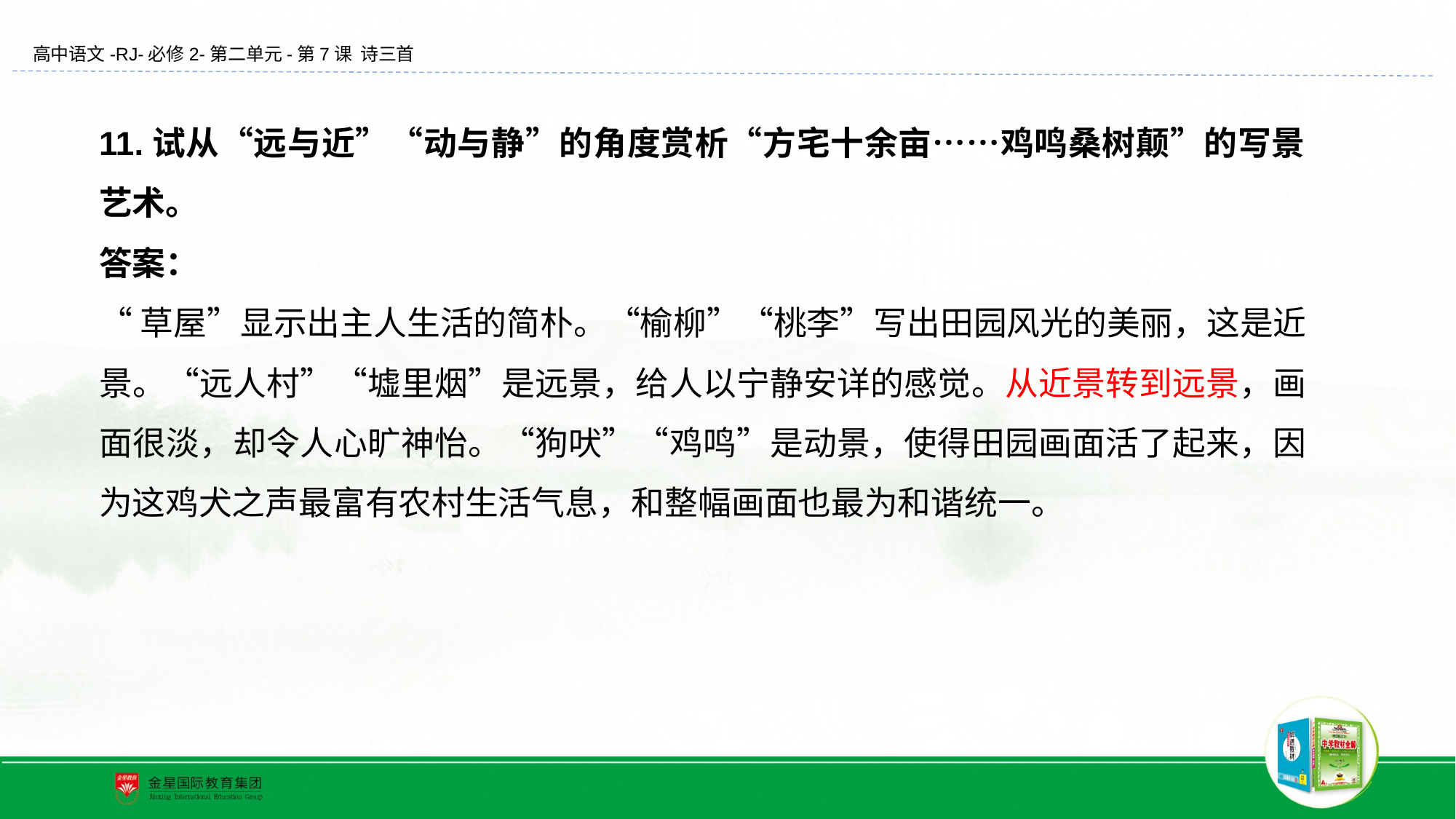

11.试从“远与近”“动与静”的角度赏析“方宅十余亩……鸡鸣桑树颠”的写景艺术。
答案：
“草屋”显示出主人生活的简朴。“榆柳”“桃李”写出田园风光的美丽，这是近景。“远人村”“墟里烟”是远景，给人以宁静安详的感觉。从近景转到远景，画面很淡，却令人心旷神怡。“狗吠”“鸡鸣”是动景，使得田园画面活了起来，因为这鸡犬之声最富有农村生活气息，和整幅画面也最为和谐统一。